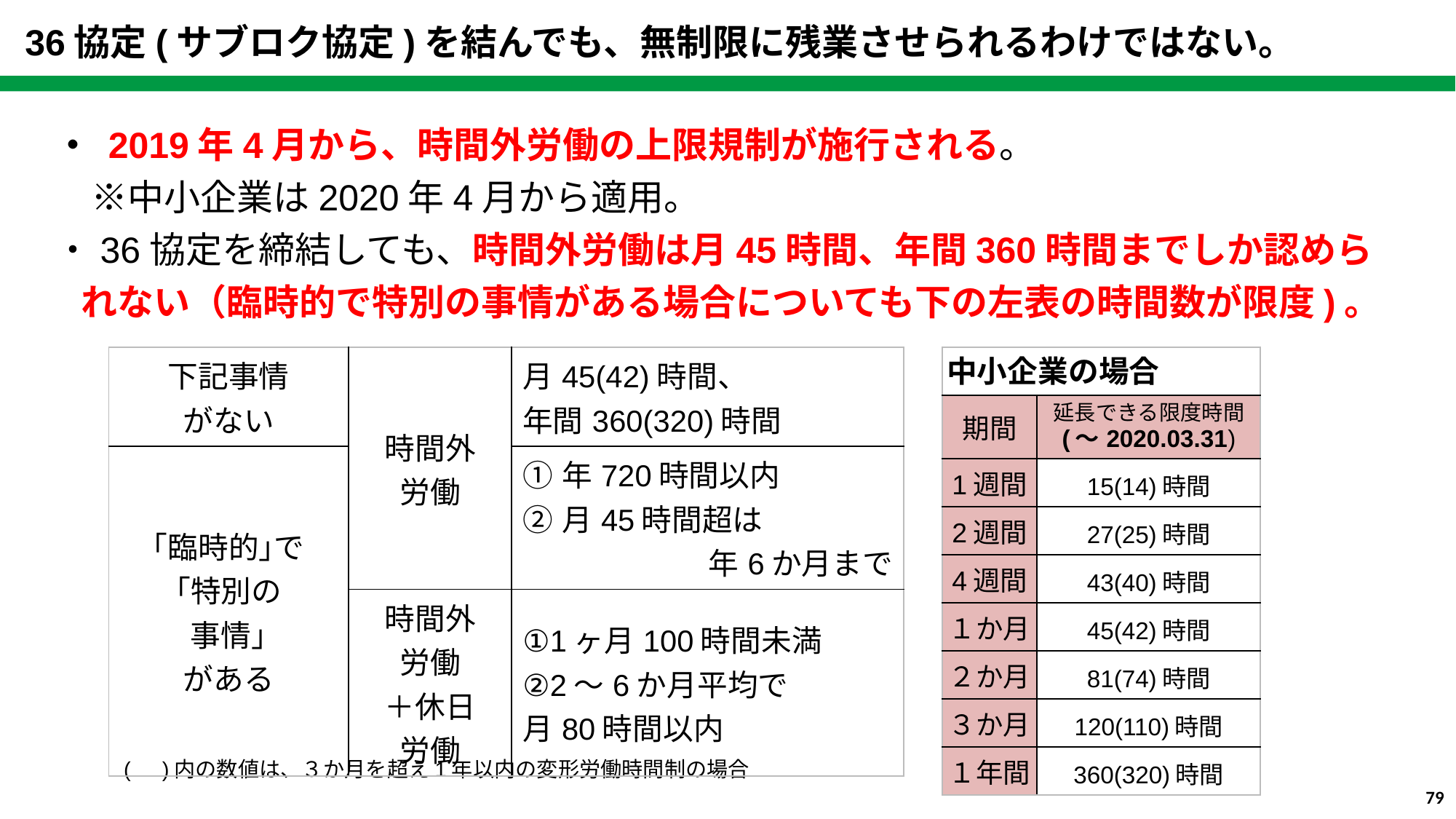

通常は年360、特別の事情あれば年720、
時間外労働＋休日労働＜月100時間
36協定(サブロク協定)を結んでも、無制限に残業させられるわけではない。

・ 2019年4月から、時間外労働の上限規制が施行される。
　※中小企業は2020年4月から適用。
・36協定を締結しても、時間外労働は月45時間、年間360時間までしか認められない（臨時的で特別の事情がある場合についても下の左表の時間数が限度)。
| 下記事情 がない | 時間外 労働 | 月45(42)時間、 年間360(320)時間 |
| --- | --- | --- |
| ｢臨時的｣で ｢特別の 事情｣ がある |  | ①年720時間以内 ②月45時間超は 年6か月まで |
|  | 時間外 労働 ＋休日 労働 | ①1ヶ月100時間未満　 ②2～6か月平均で 月80時間以内 |
| 中小企業の場合 |  |
| --- | --- |
| 期間 | 延長できる限度時間 (～2020.03.31) |
| 1週間 | 15(14)時間 |
| 2週間 | 27(25)時間 |
| 4週間 | 43(40)時間 |
| １か月 | 45(42)時間 |
| ２か月 | 81(74)時間 |
| ３か月 | 120(110)時間 |
| １年間 | 360(320)時間 |
 (　)内の数値は、３か月を超え1年以内の変形労働時間制の場合
79